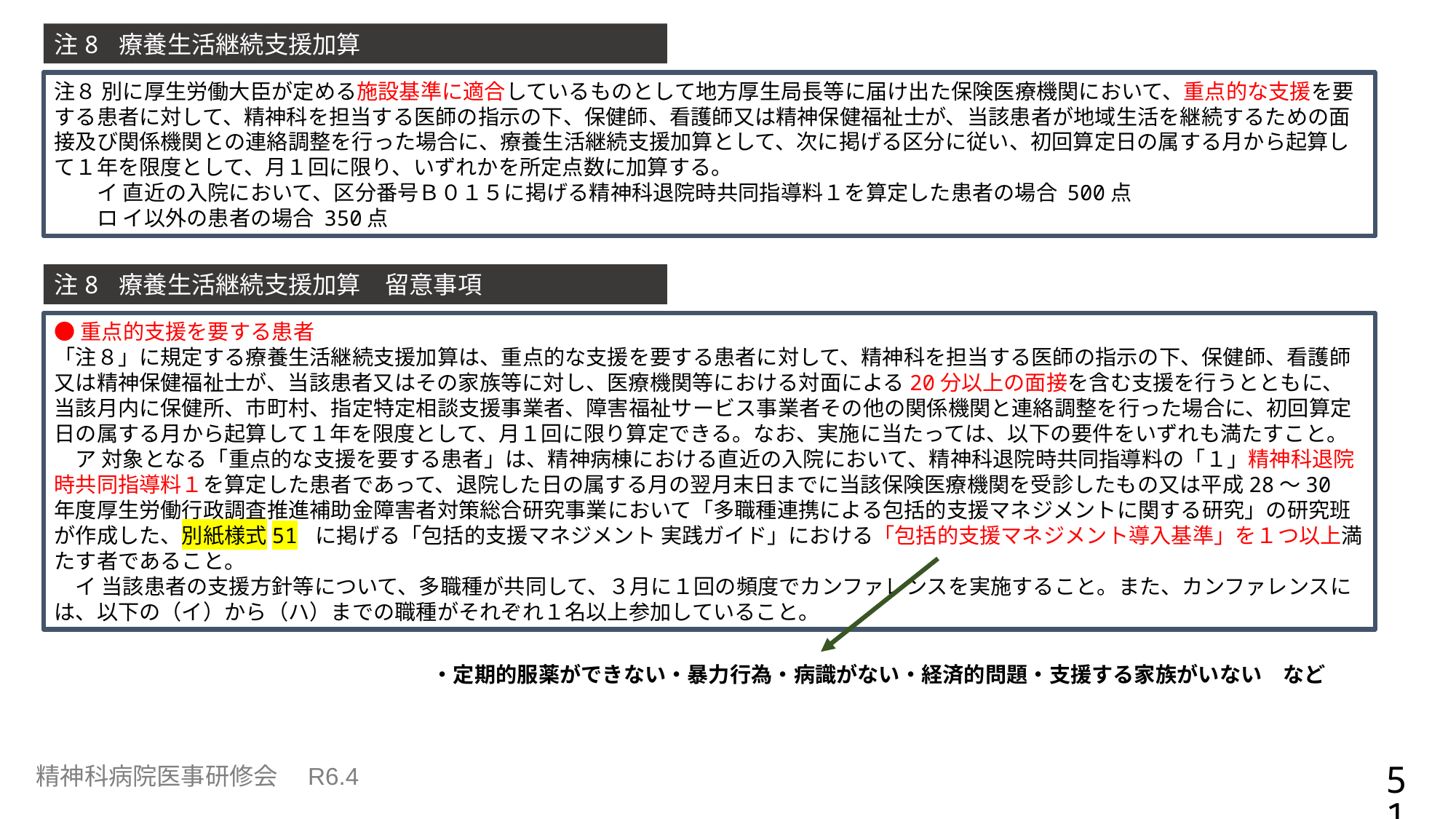

注8 療養生活継続支援加算
注８ 別に厚生労働大臣が定める施設基準に適合しているものとして地方厚生局長等に届け出た保険医療機関において、重点的な支援を要する患者に対して、精神科を担当する医師の指示の下、保健師、看護師又は精神保健福祉士が、当該患者が地域生活を継続するための面接及び関係機関との連絡調整を行った場合に、療養生活継続支援加算として、次に掲げる区分に従い、初回算定日の属する月から起算して１年を限度として、月１回に限り、いずれかを所定点数に加算する。
　　イ 直近の入院において、区分番号Ｂ０１５に掲げる精神科退院時共同指導料１を算定した患者の場合 500点
　　ロ イ以外の患者の場合 350点
注8 療養生活継続支援加算　留意事項
●重点的支援を要する患者
「注８」に規定する療養生活継続支援加算は、重点的な支援を要する患者に対して、精神科を担当する医師の指示の下、保健師、看護師又は精神保健福祉士が、当該患者又はその家族等に対し、医療機関等における対面による20分以上の面接を含む支援を行うとともに、当該月内に保健所、市町村、指定特定相談支援事業者、障害福祉サービス事業者その他の関係機関と連絡調整を行った場合に、初回算定日の属する月から起算して１年を限度として、月１回に限り算定できる。なお、実施に当たっては、以下の要件をいずれも満たすこと。
　ア 対象となる「重点的な支援を要する患者」は、精神病棟における直近の入院において、精神科退院時共同指導料の「１」精神科退院時共同指導料１を算定した患者であって、退院した日の属する月の翌月末日までに当該保険医療機関を受診したもの又は平成28～30 年度厚生労働行政調査推進補助金障害者対策総合研究事業において「多職種連携による包括的支援マネジメントに関する研究」の研究班が作成した、別紙様式51 に掲げる「包括的支援マネジメント 実践ガイド」における「包括的支援マネジメント導入基準」を１つ以上満たす者であること。
　イ 当該患者の支援方針等について、多職種が共同して、３月に１回の頻度でカンファレンスを実施すること。また、カンファレンスには、以下の（イ）から（ハ）までの職種がそれぞれ１名以上参加していること。
・定期的服薬ができない・暴力行為・病識がない・経済的問題・支援する家族がいない　など
51